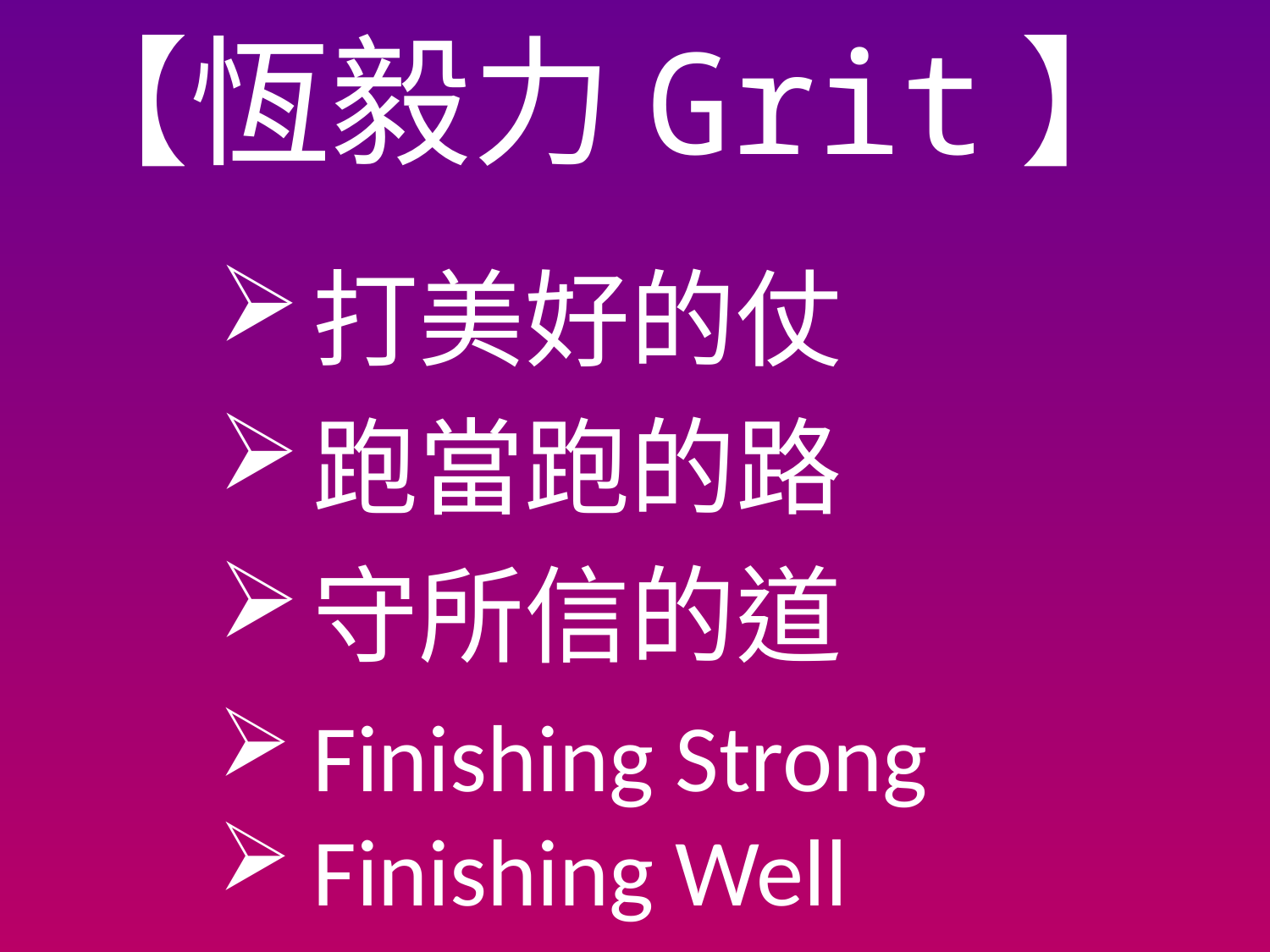

# 【恆毅力Grit】
打美好的仗
跑當跑的路
守所信的道
Finishing Strong
Finishing Well